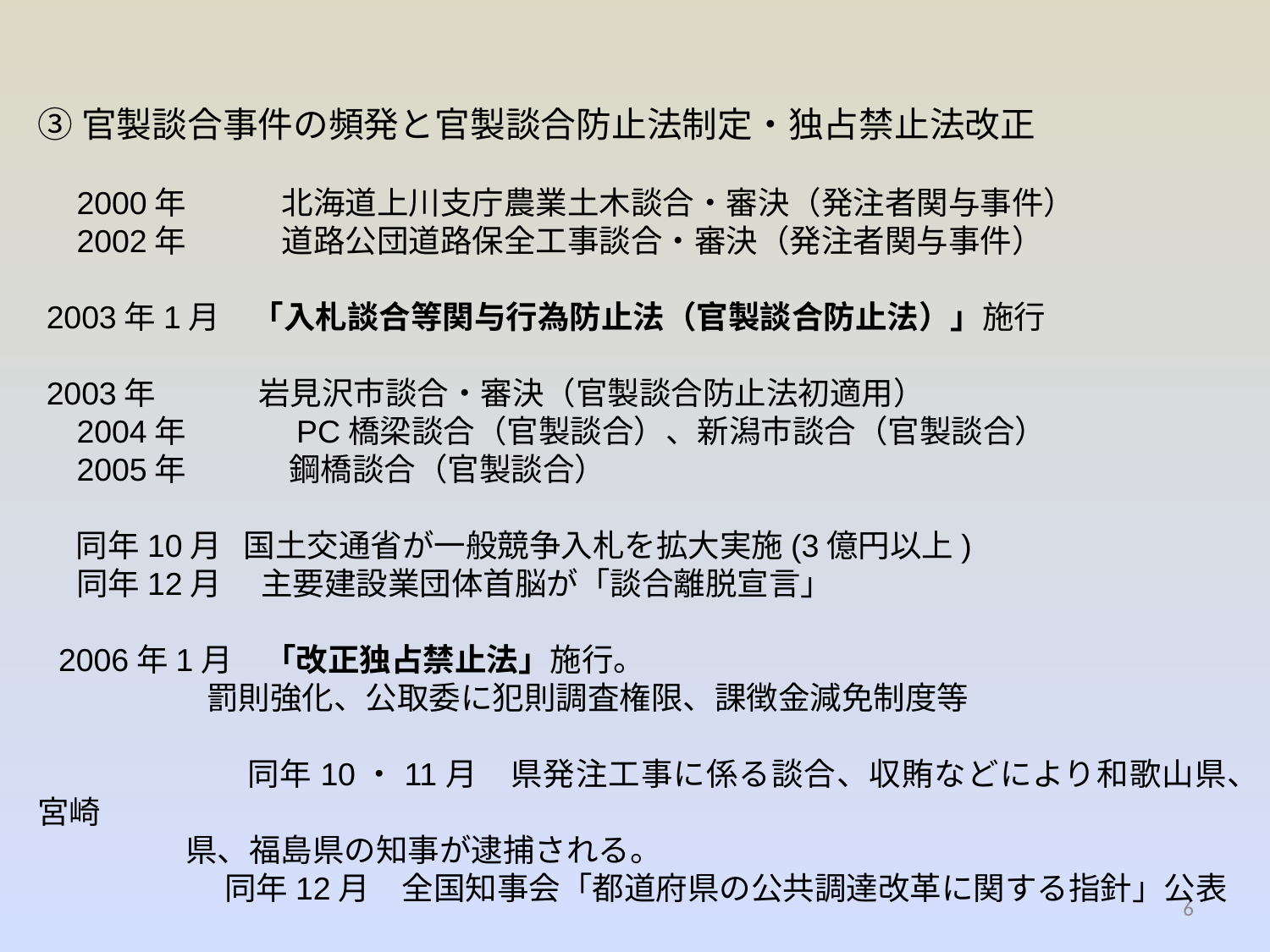

③官製談合事件の頻発と官製談合防止法制定・独占禁止法改正

　2000年　　　北海道上川支庁農業土木談合・審決（発注者関与事件）
　2002年　　　道路公団道路保全工事談合・審決（発注者関与事件）

 2003年1月　「入札談合等関与行為防止法（官製談合防止法）」施行

 2003年　　　 岩見沢市談合・審決（官製談合防止法初適用）
　2004年　　　 PC橋梁談合（官製談合）、新潟市談合（官製談合）
　2005年　　　 鋼橋談合（官製談合）

　 同年10月   国土交通省が一般競争入札を拡大実施(3億円以上)
　 同年12月　 主要建設業団体首脳が「談合離脱宣言」

2006年1月　「改正独占禁止法」施行。
罰則強化、公取委に犯則調査権限、課徴金減免制度等

　 同年10・11月　県発注工事に係る談合、収賄などにより和歌山県、宮崎
県、福島県の知事が逮捕される。
　 同年12月　全国知事会「都道府県の公共調達改革に関する指針」公表
6